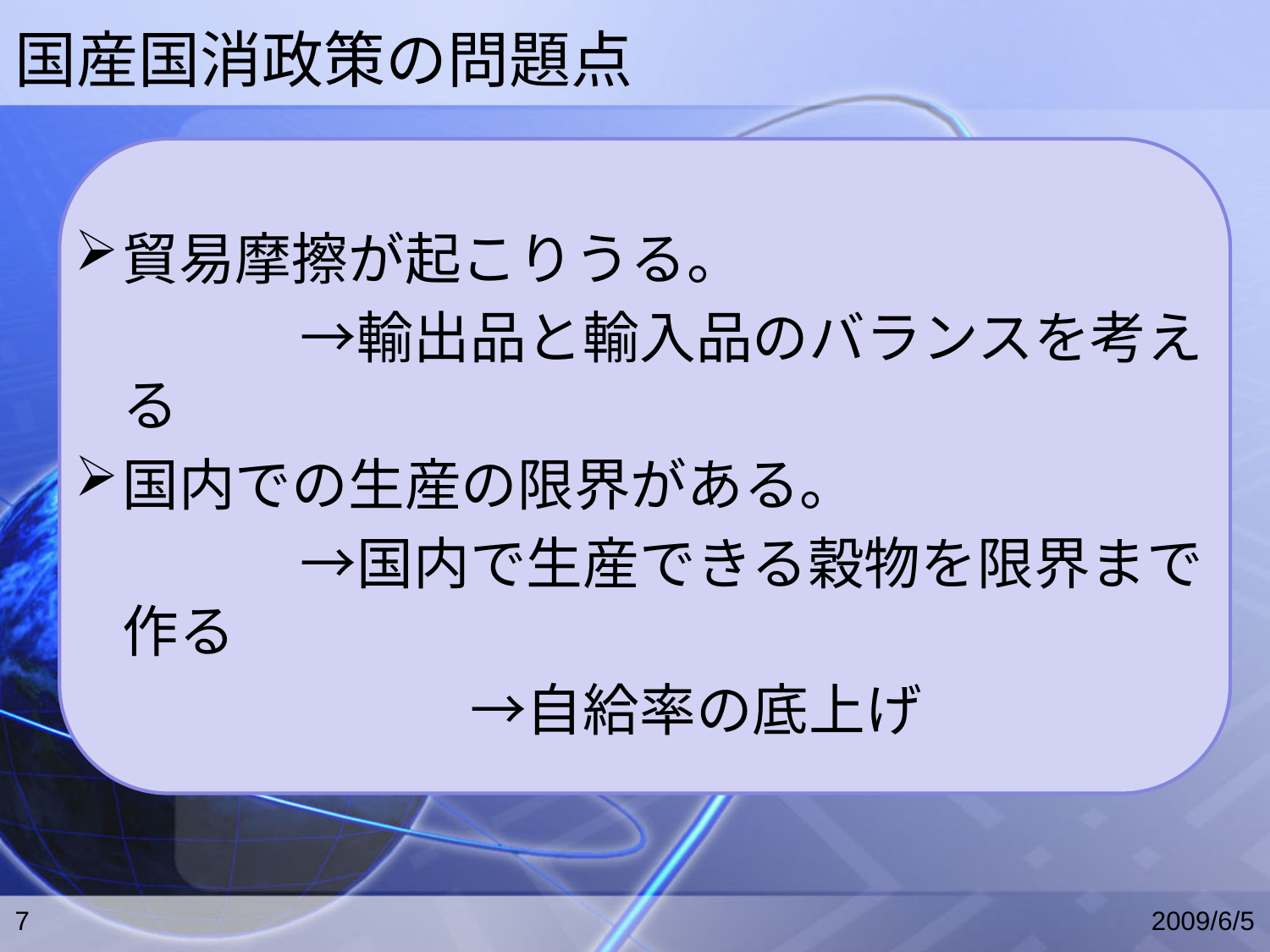

# 国産国消政策の問題点

貿易摩擦が起こりうる。
　　　　→輸出品と輸入品のバランスを考える
国内での生産の限界がある。
　　　　→国内で生産できる穀物を限界まで作る
　　　　　　　→自給率の底上げ
7
2009/6/5